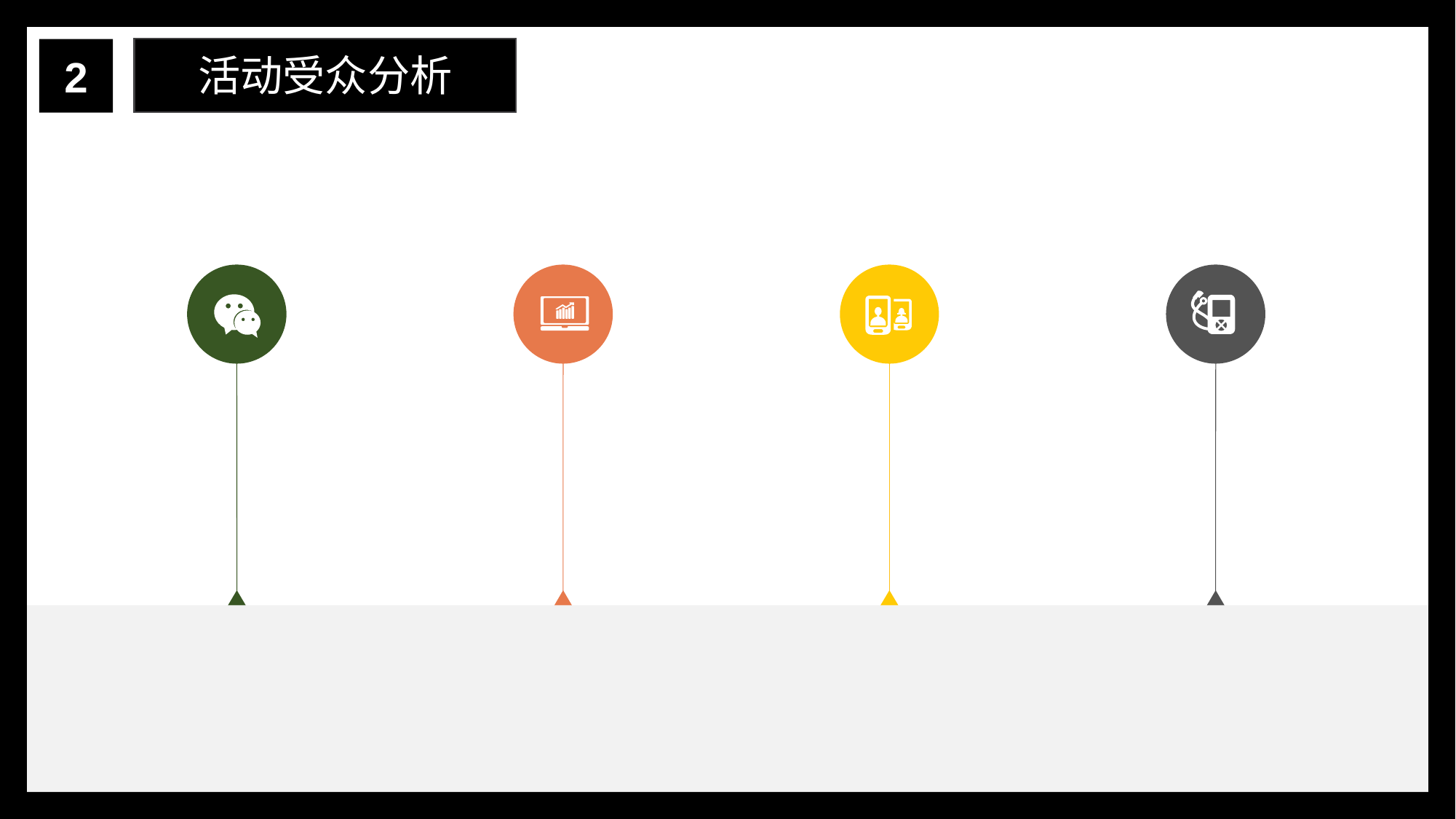

2
活动受众分析
点击此处添加文字
点击此处添加文字
点击此处添加文字
点击此处添加文字